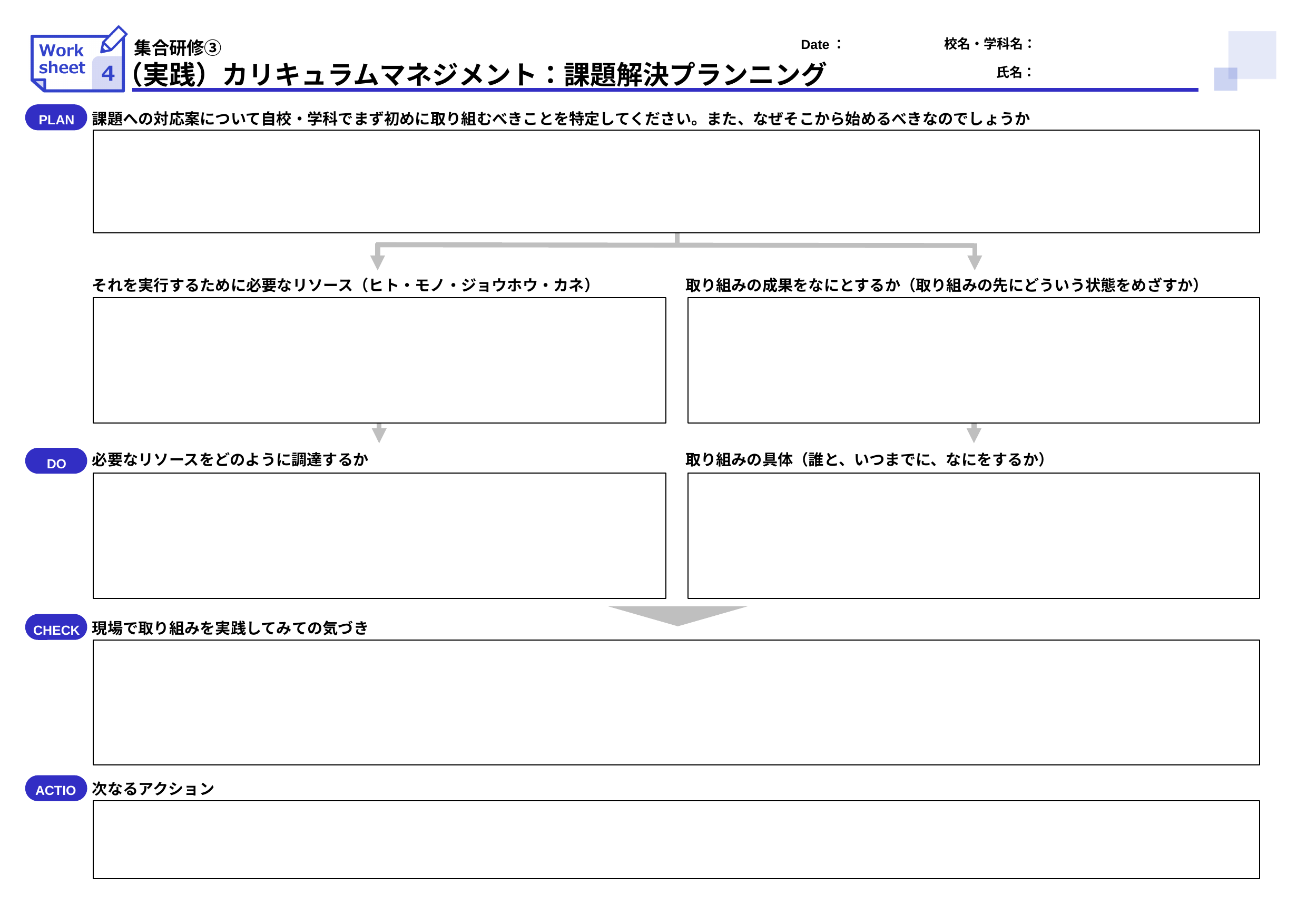

PLAN
課題への対応案について自校・学科でまず初めに取り組むべきことを特定してください。また、なぜそこから始めるべきなのでしょうか

それを実行するために必要なリソース（ヒト・モノ・ジョウホウ・カネ）
取り組みの成果をなにとするか（取り組みの先にどういう状態をめざすか）

必要なリソースをどのように調達するか
取り組みの具体（誰と、いつまでに、なにをするか）

DO

CHECK
現場で取り組みを実践してみての気づき

ACTION
次なるアクション